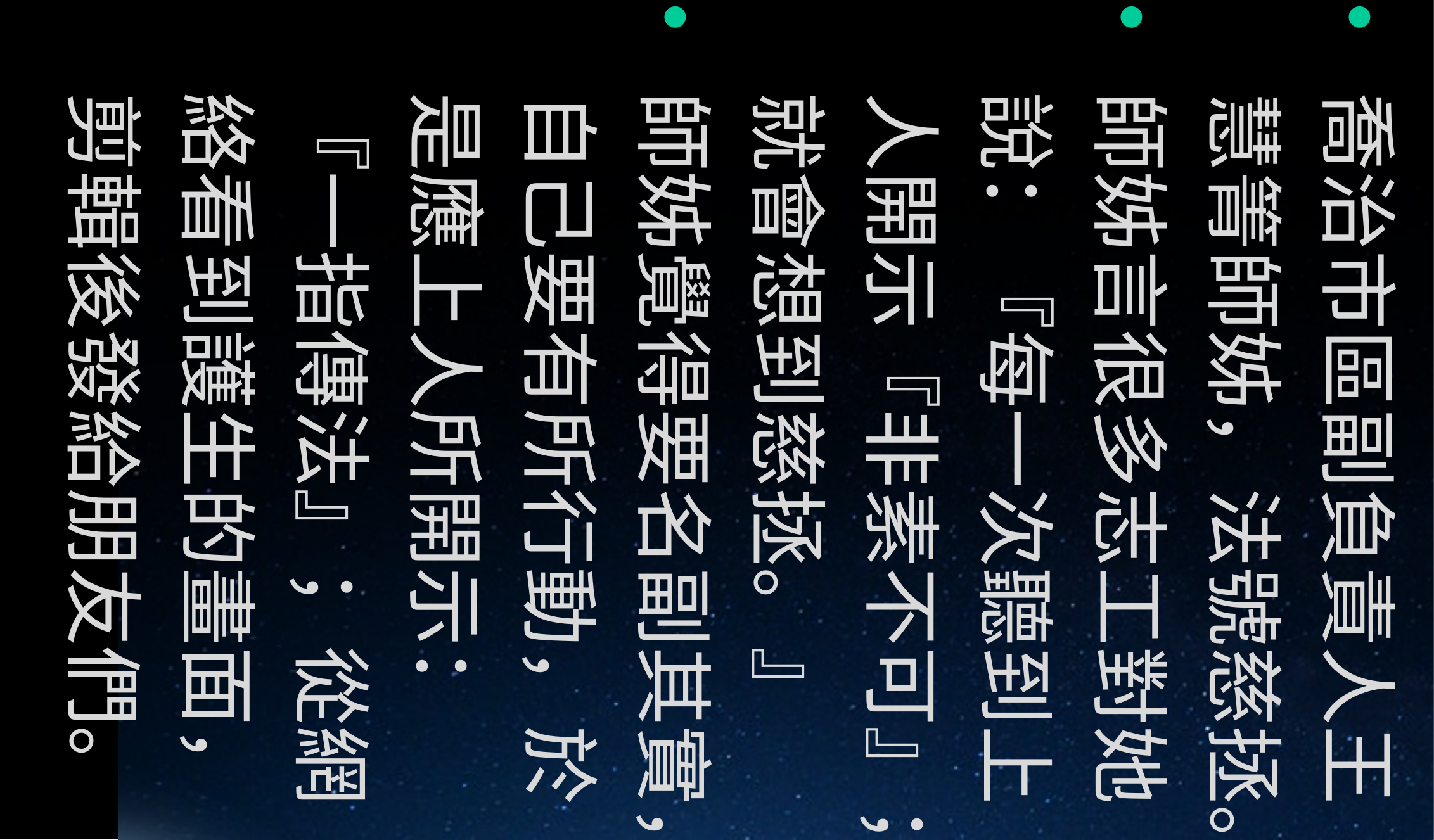

喬治市區副負責人王慧箐師姊，法號慈拯。
師姊言很多志工對她說：『每一次聽到上人開示『非素不可』；就會想到慈拯。』
師姊覺得要名副其實，自己要有所行動，於是應上人所開示：『一指傳法』；從網絡看到護生的畫面，剪輯後發給朋友們。